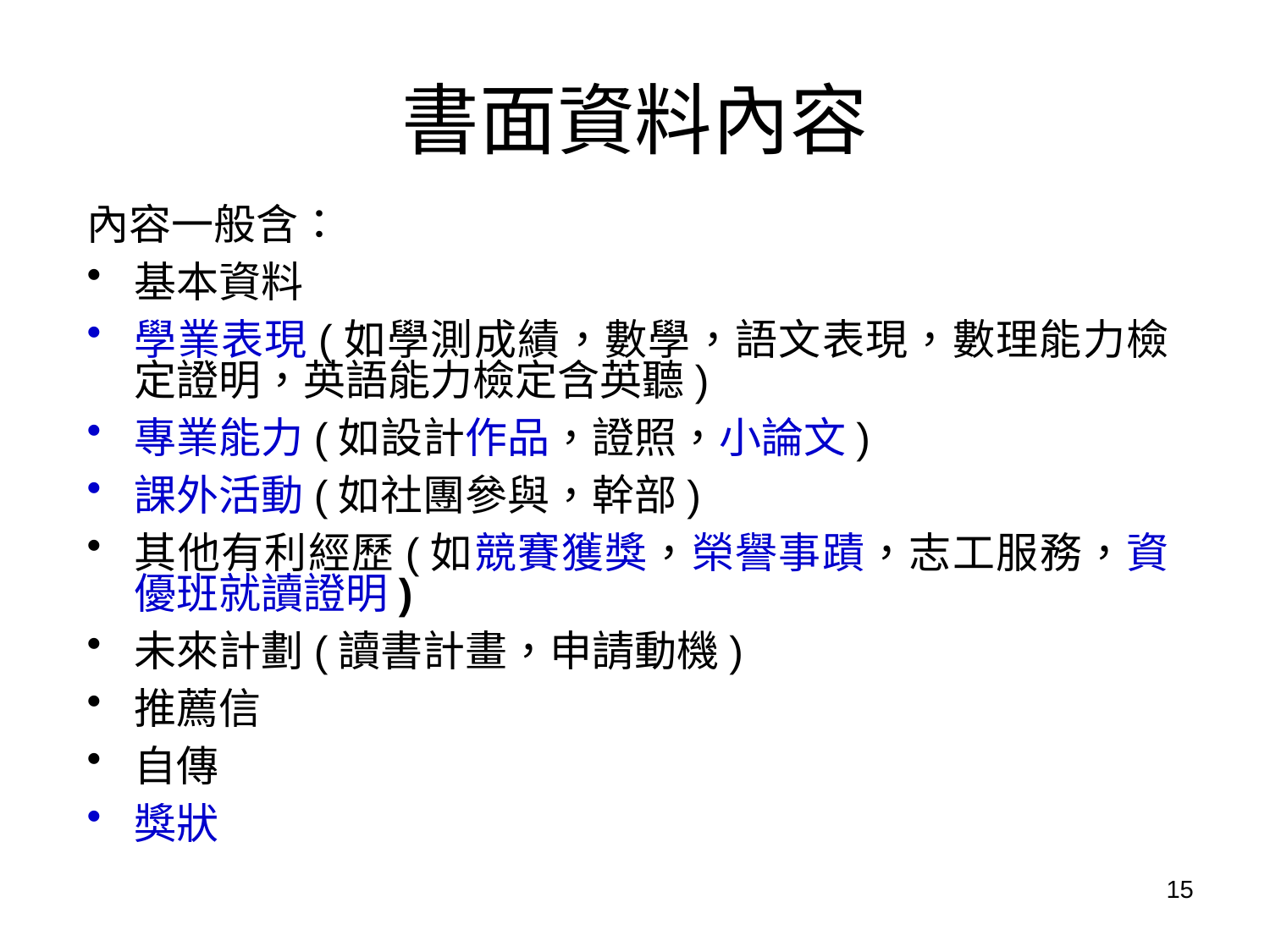

# 書面資料內容
內容一般含：
基本資料
學業表現(如學測成績，數學，語文表現，數理能力檢定證明，英語能力檢定含英聽)
專業能力(如設計作品，證照，小論文)
課外活動(如社團參與，幹部)
其他有利經歷(如競賽獲獎，榮譽事蹟，志工服務，資優班就讀證明)
未來計劃(讀書計畫，申請動機)
推薦信
自傳
獎狀
15